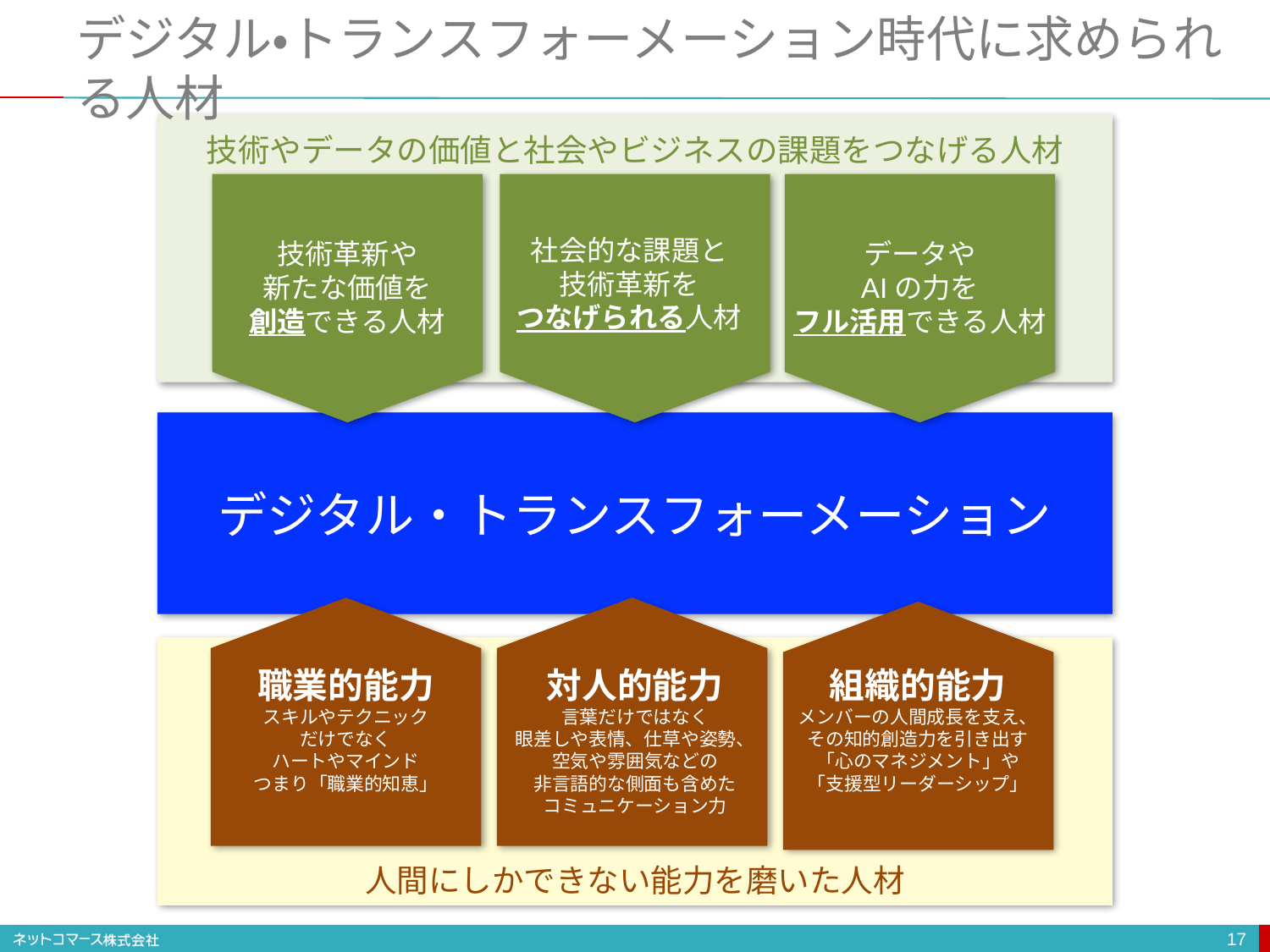

# デジタル・トランスフォーメーション時代に求められる人材

技術やデータの価値と社会やビジネスの課題をつなげる人材

社会的な課題と
技術革新を
つなげられる人材
技術革新や
新たな価値を
創造できる人材
データや
AIの力を
フル活用できる人材

デジタル・トランスフォーメーション

組織的能力
メンバーの人間成長を支え、その知的創造力を引き出す「心のマネジメント」や
「支援型リーダーシップ」
職業的能力
スキルやテクニック
だけでなく
ハートやマインド
つまり「職業的知恵」
対人的能力
言葉だけではなく
眼差しや表情、仕草や姿勢、
空気や雰囲気などの
非言語的な側面も含めた
コミュニケーション力
人間にしかできない能力を磨いた人材
17